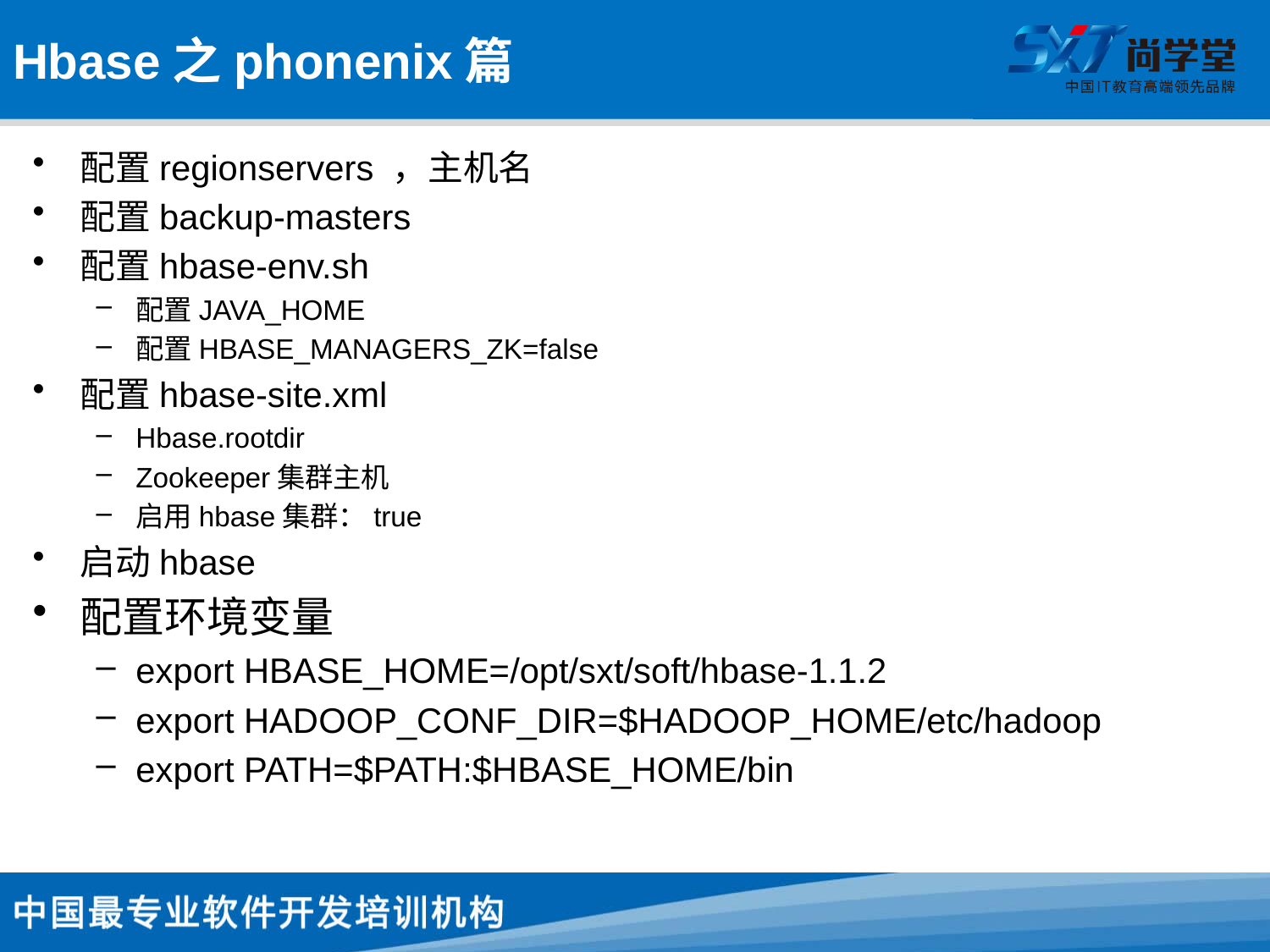

# Hbase之phonenix篇
配置regionservers ，主机名
配置backup-masters
配置hbase-env.sh
配置JAVA_HOME
配置HBASE_MANAGERS_ZK=false
配置hbase-site.xml
Hbase.rootdir
Zookeeper集群主机
启用hbase集群：true
启动hbase
配置环境变量
export HBASE_HOME=/opt/sxt/soft/hbase-1.1.2
export HADOOP_CONF_DIR=$HADOOP_HOME/etc/hadoop
export PATH=$PATH:$HBASE_HOME/bin